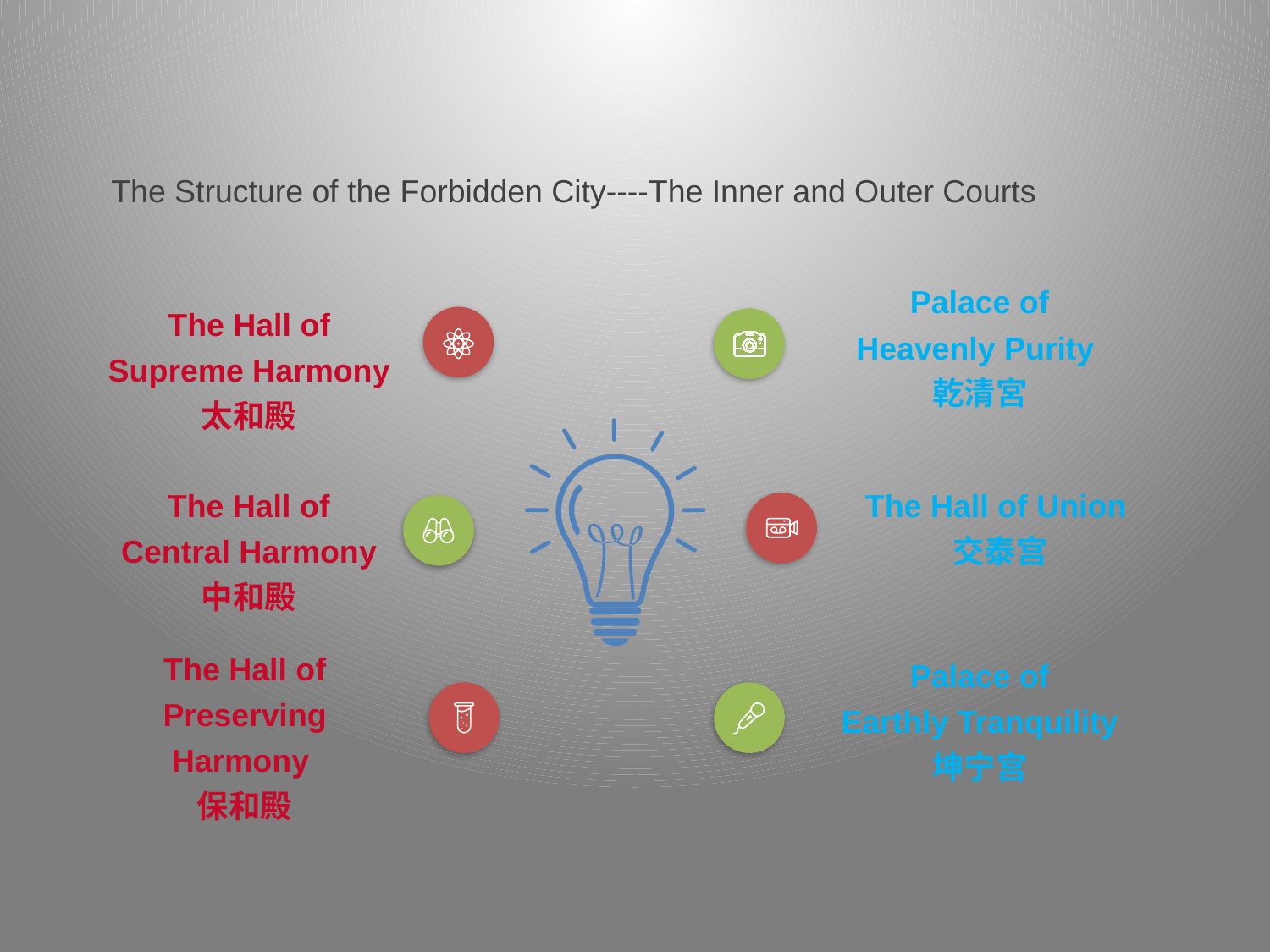

The Structure of the Forbidden City----The Inner and Outer Courts

Palace of
Heavenly Purity
乾清宮

The Hall of
Supreme Harmony 太和殿

The Hall of Union
交泰宫

The Hall of
Central Harmony 中和殿

The Hall of Preserving Harmony
保和殿

Palace of
Earthly Tranquility 坤宁宫